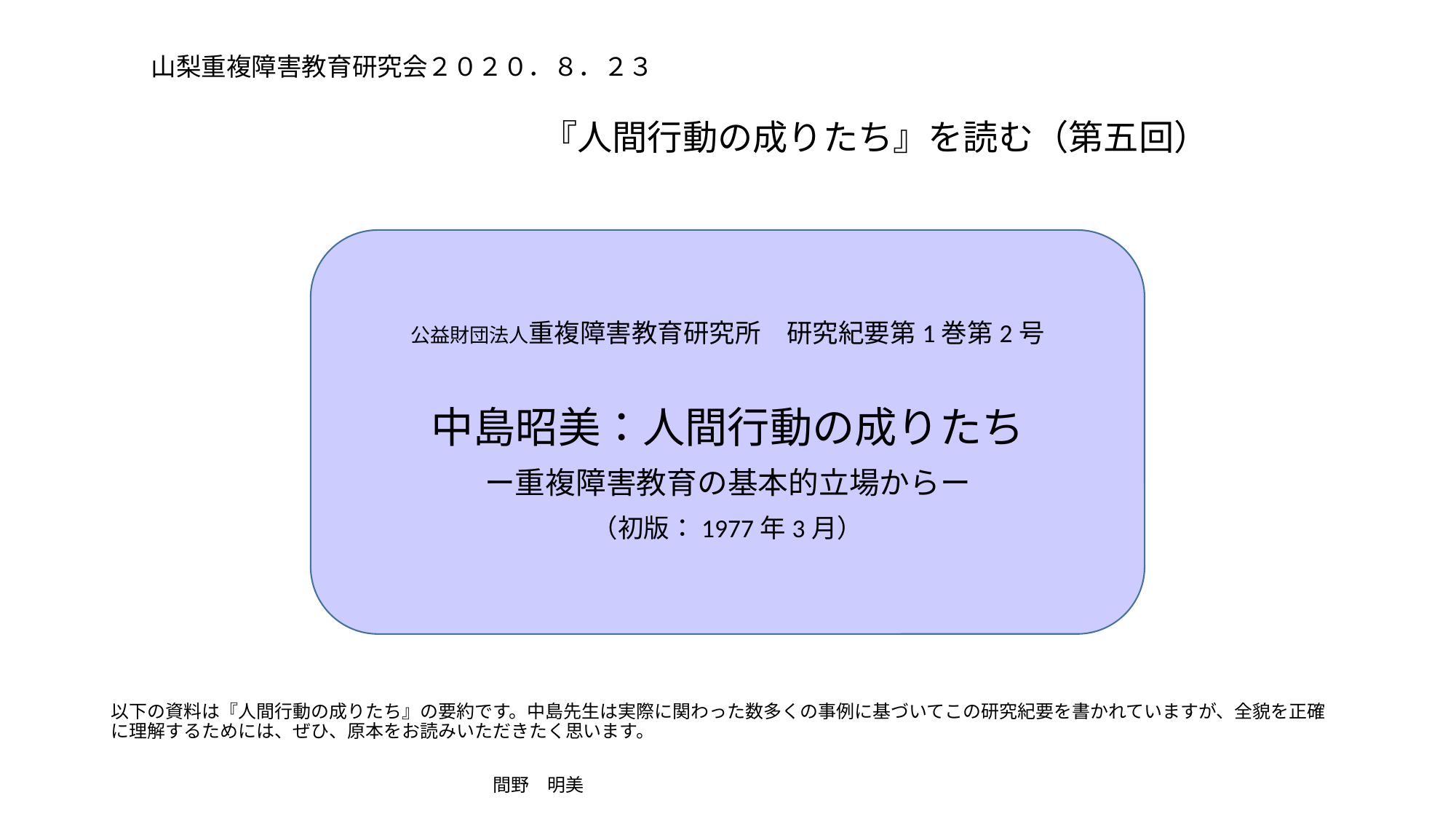

# 山梨重複障害教育研究会２０２０．８．２３ 　　　　　　　　　　　　『人間行動の成りたち』を読む（第五回）

以下の資料は『人間行動の成りたち』の要約です。中島先生は実際に関わった数多くの事例に基づいてこの研究紀要を書かれていますが、全貌を正確に理解するためには、ぜひ、原本をお読みいただきたく思います。
　　　　　　　　　　　　　　　　　　　　　　　　　　　　　　　　　　　　　　　　　　　　　　　　　　　　　　　　　　　　　　　　　　　　　　　　　　　　　　　　　　　　　　　　間野　明美
公益財団法人重複障害教育研究所　研究紀要第1巻第2号

中島昭美：人間行動の成りたち
ー重複障害教育の基本的立場からー
（初版：1977年3月）